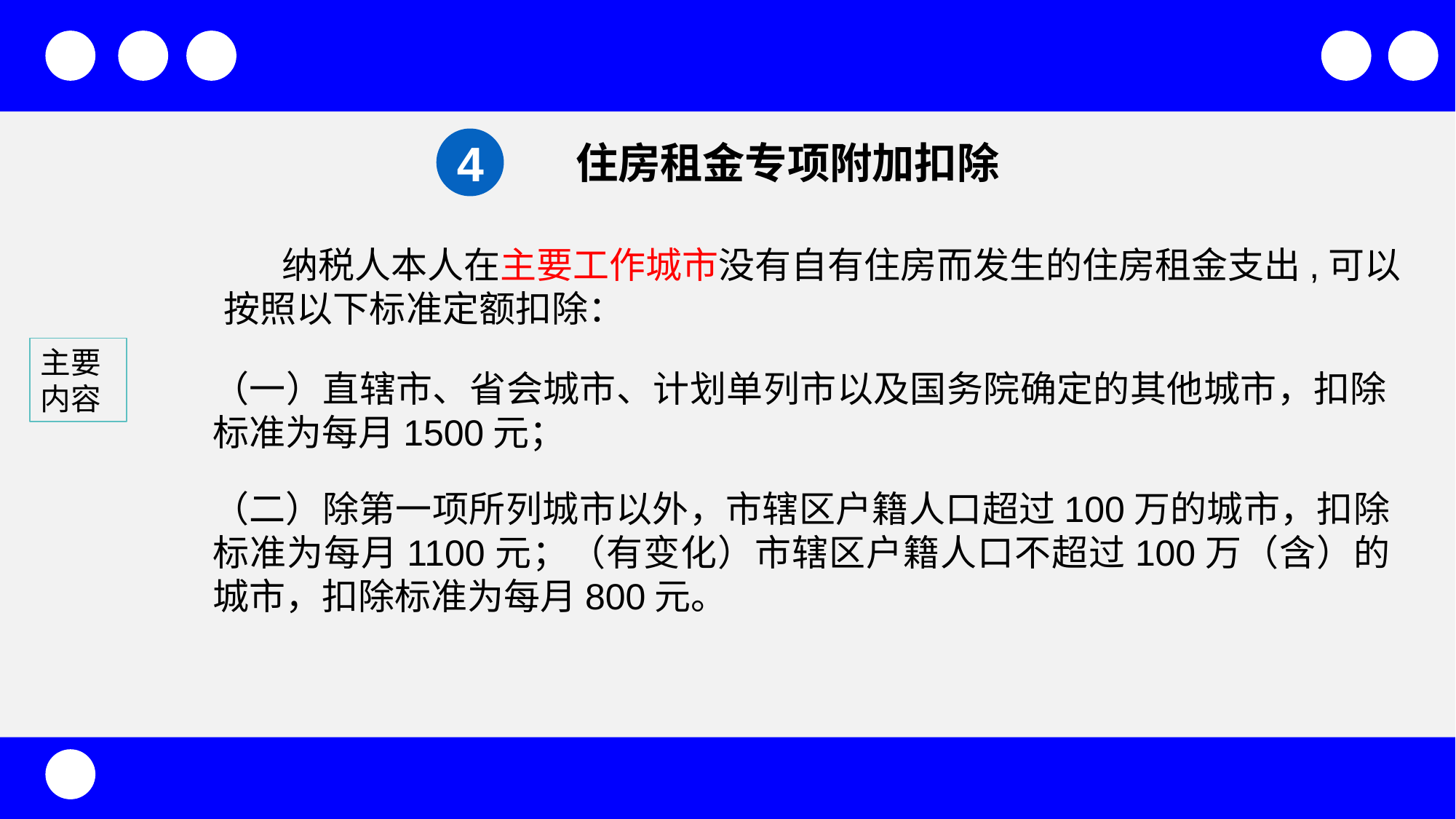

4
住房租金专项附加扣除
      纳税人本人在主要工作城市没有自有住房而发生的住房租金支出,可以按照以下标准定额扣除：
主要内容
（一）直辖市、省会城市、计划单列市以及国务院确定的其他城市，扣除标准为每月1500元；
（二）除第一项所列城市以外，市辖区户籍人口超过100万的城市，扣除标准为每月1100元；（有变化）市辖区户籍人口不超过100万（含）的城市，扣除标准为每月800元。